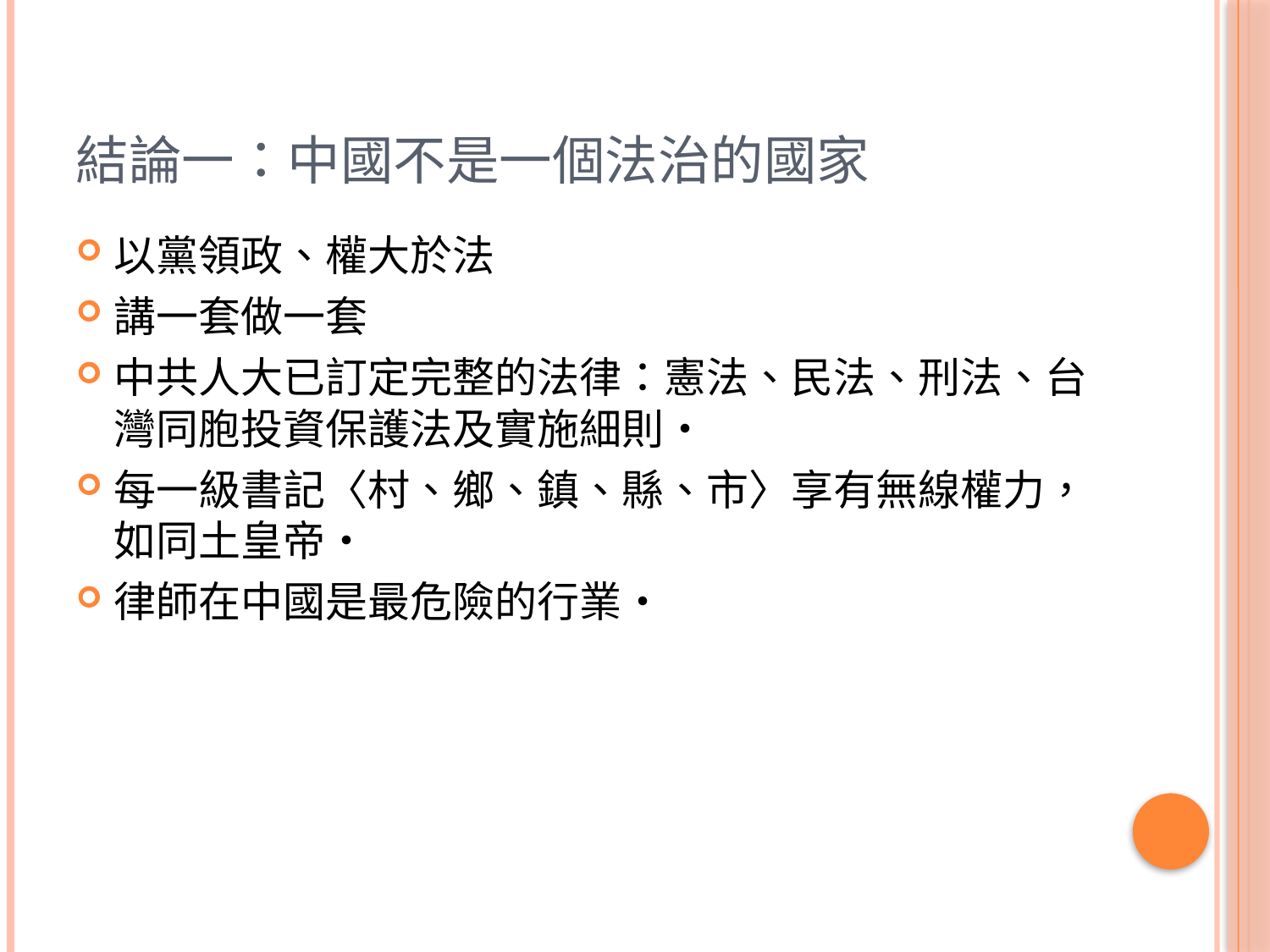

# 結論一：中國不是一個法治的國家
以黨領政、權大於法
講一套做一套
中共人大已訂定完整的法律：憲法、民法、刑法、台灣同胞投資保護法及實施細則‧
每一級書記〈村、鄉、鎮、縣、市〉享有無線權力，如同土皇帝‧
律師在中國是最危險的行業‧